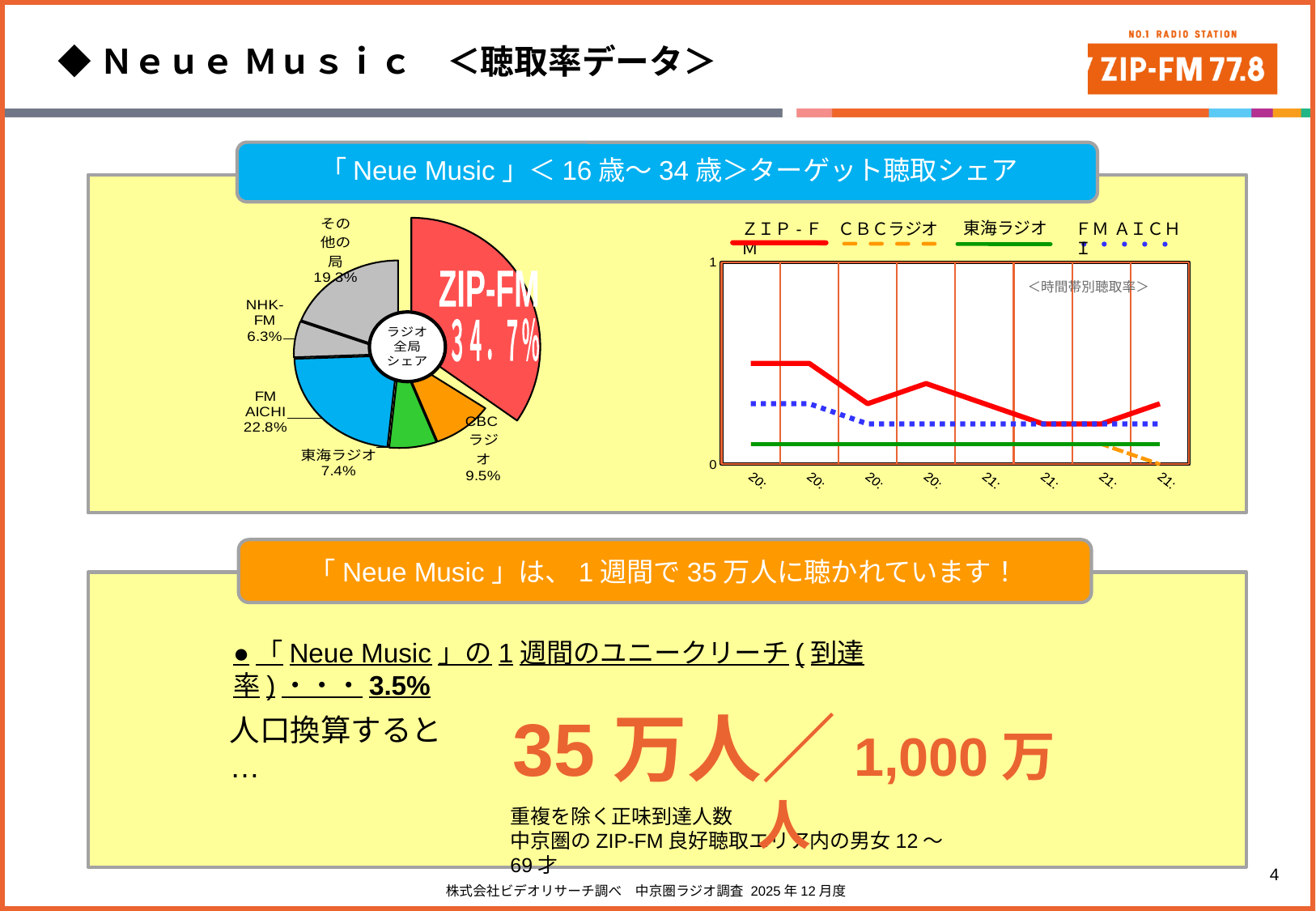

◆Ｎｅｕｅ Ｍｕｓｉｃ　＜聴取率データ＞

「Neue Music」＜16歳～34歳＞ターゲット聴取シェア

### Chart

| Category | 20:00-22:00 |
|---|---|
| ZIP-FM | 34.7 |
| CBCラジオ | 9.5 |
| 東海ラジオ | 7.4 |
| FM AICHI | 22.8 |
| NHK-FM | 6.3 |
| NHK第1 | 0.0 |
| その他の局 | 19.299999999999997 |

### Chart

| Category | 20:00-22:00 |
|---|---|
| ZIP-FM | 34.7 |
| CBCラジオ | 9.5 |
| 東海ラジオ | 7.4 |
| FM AICHI | 22.8 |
| NHK-FM | 6.3 |
| NHK第1 | 0.0 |
| その他の局 | 19.299999999999997 |
ZIP-FM
３４．７％
東海ラジオ
ＦＭ ＡＩＣＨＩ
ＺＩＰ-ＦＭ
ＣＢＣラジオ

### Chart

| Category |
|---|

### Chart

| Category | ＺＩＰ－ＦＭ | FM AICHI | ＣＢＣラジオ | 東海ラジオ |
|---|---|---|---|---|
| 20:00 | 0.5 | 0.3 | 0.1 | 0.1 |
| 20:15 | 0.5 | 0.3 | 0.1 | 0.1 |
| 20:30 | 0.3 | 0.2 | 0.1 | 0.1 |
| 20:45 | 0.4 | 0.2 | 0.1 | 0.1 |
| 21:00 | 0.3 | 0.2 | 0.1 | 0.1 |
| 21:15 | 0.2 | 0.2 | 0.1 | 0.1 |
| 21:30 | 0.2 | 0.2 | 0.1 | 0.1 |
| 21:45 | 0.3 | 0.2 | 0.0 | 0.1 |
＜時間帯別聴取率＞

「Neue Music」は、1週間で35万人に聴かれています！

●「Neue Music」の1週間のユニークリーチ(到達率)・・・3.5%
35万人／1,000万人
人口換算すると…
重複を除く正味到達人数
中京圏のZIP-FM良好聴取エリア内の男女12～69才
株式会社ビデオリサーチ調べ　中京圏ラジオ調査 2025年12月度